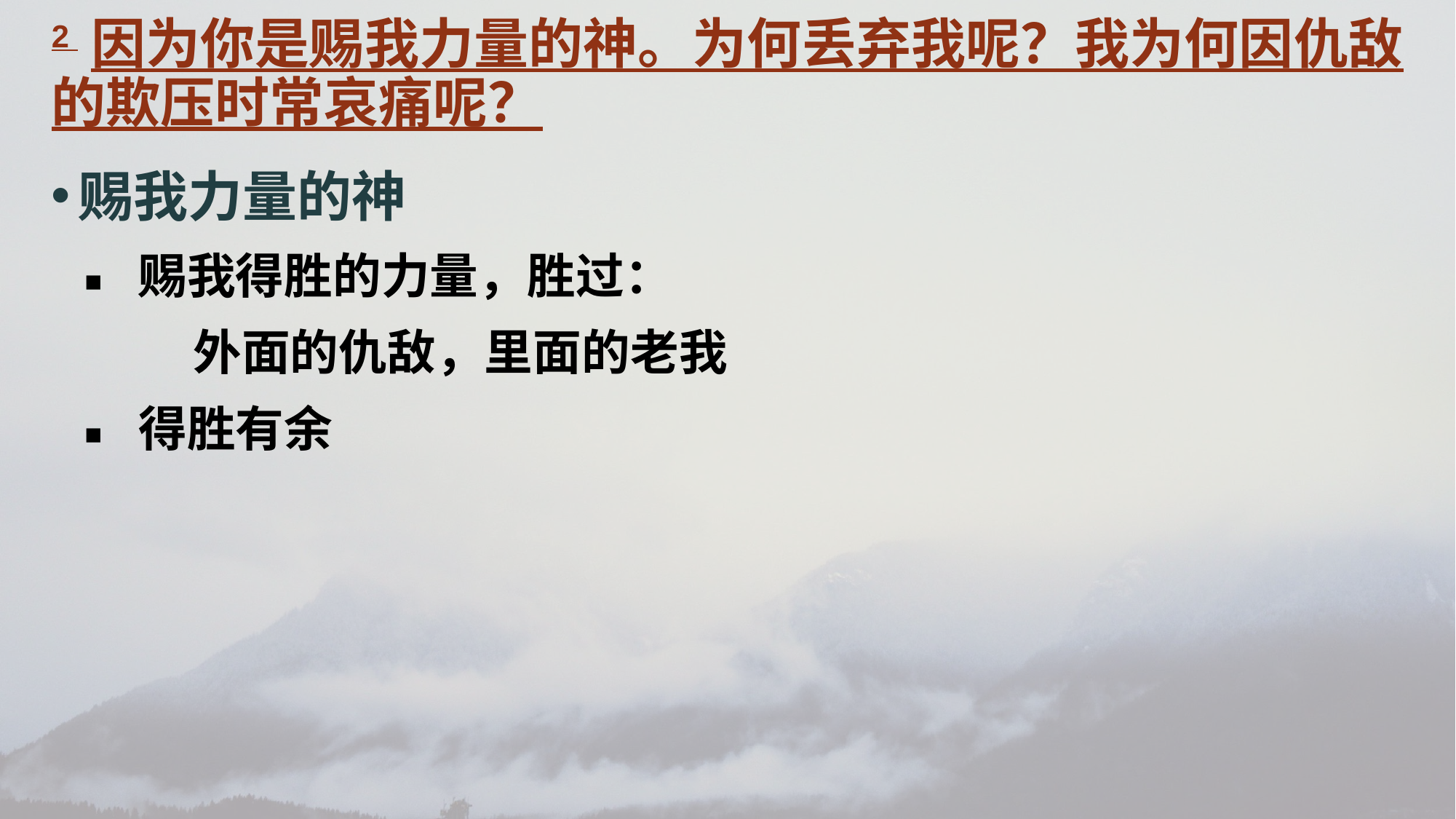

2 因为你是赐我力量的神。为何丢弃我呢？我为何因仇敌的欺压时常哀痛呢？
赐我力量的神
赐我得胜的力量，胜过：
	外面的仇敌，里面的老我
得胜有余